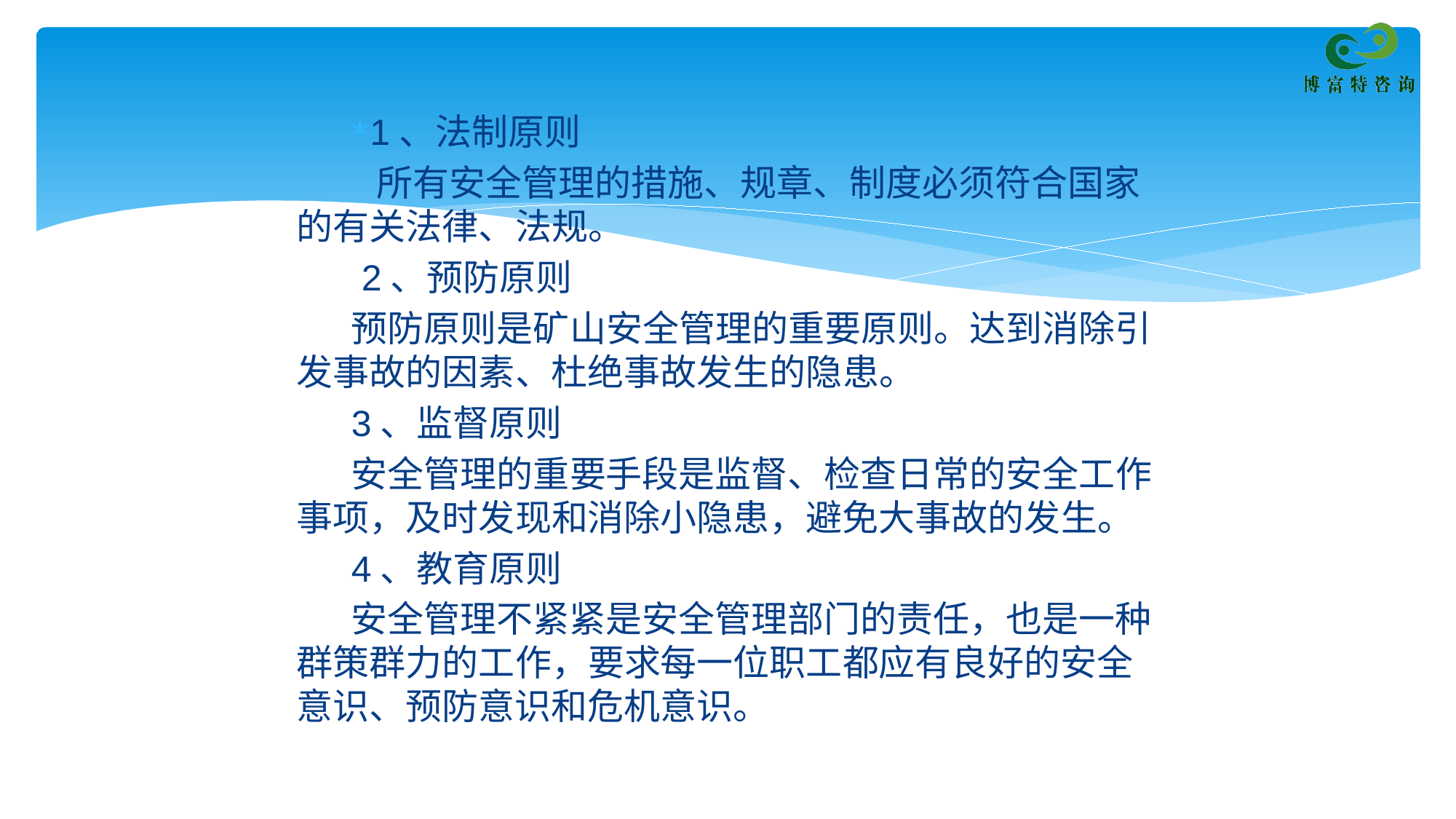

1、法制原则
  所有安全管理的措施、规章、制度必须符合国家的有关法律、法规。
 2、预防原则
预防原则是矿山安全管理的重要原则。达到消除引发事故的因素、杜绝事故发生的隐患。
3、监督原则
安全管理的重要手段是监督、检查日常的安全工作事项，及时发现和消除小隐患，避免大事故的发生。
4、教育原则
安全管理不紧紧是安全管理部门的责任，也是一种群策群力的工作，要求每一位职工都应有良好的安全意识、预防意识和危机意识。